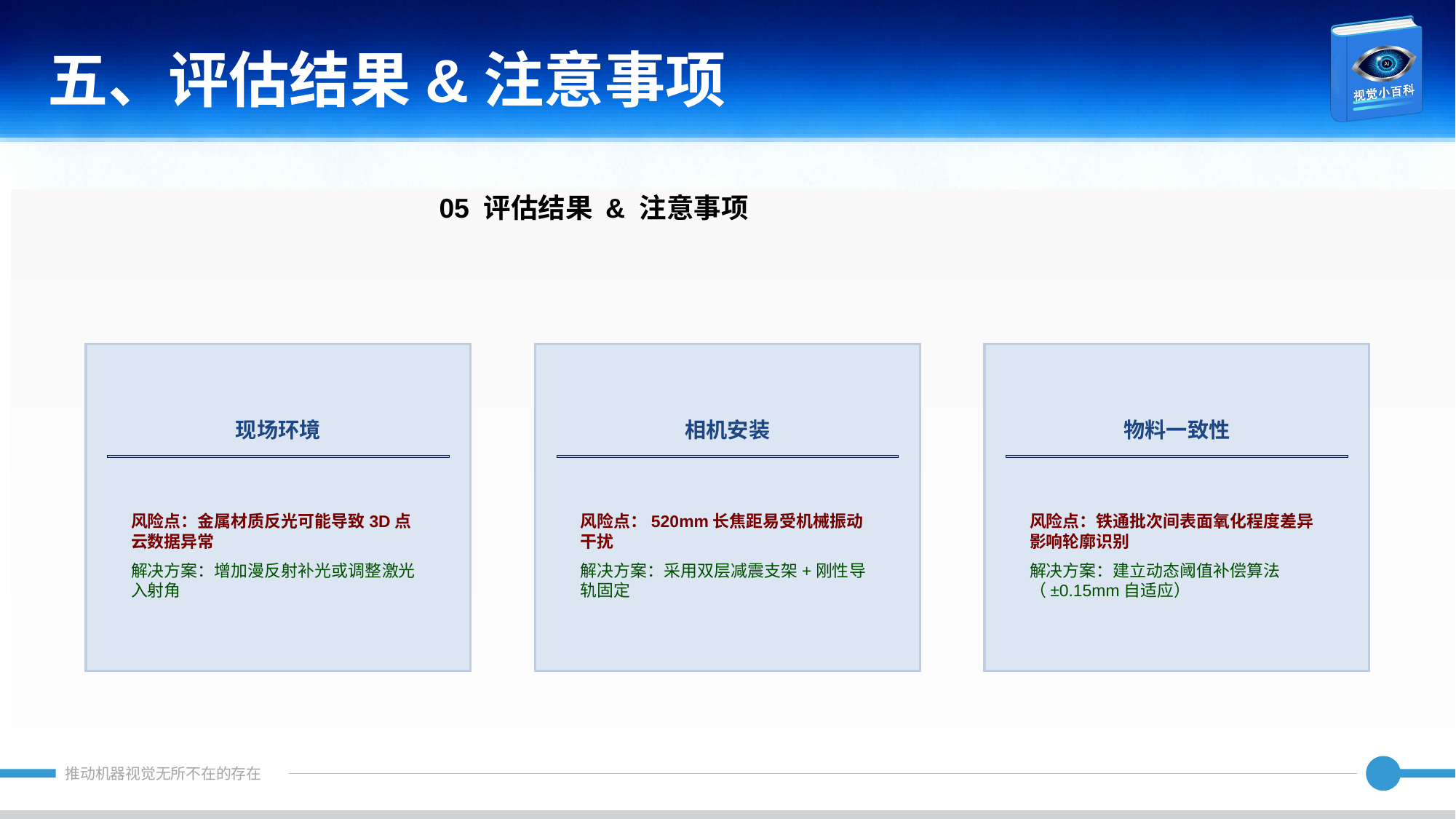

五、评估结果&注意事项

05 评估结果 & 注意事项

现场环境

相机安装

物料一致性

风险点：金属材质反光可能导致3D点云数据异常
解决方案：增加漫反射补光或调整激光入射角

风险点：520mm长焦距易受机械振动干扰
解决方案：采用双层减震支架+刚性导轨固定

风险点：铁通批次间表面氧化程度差异影响轮廓识别
解决方案：建立动态阈值补偿算法（±0.15mm自适应）
11